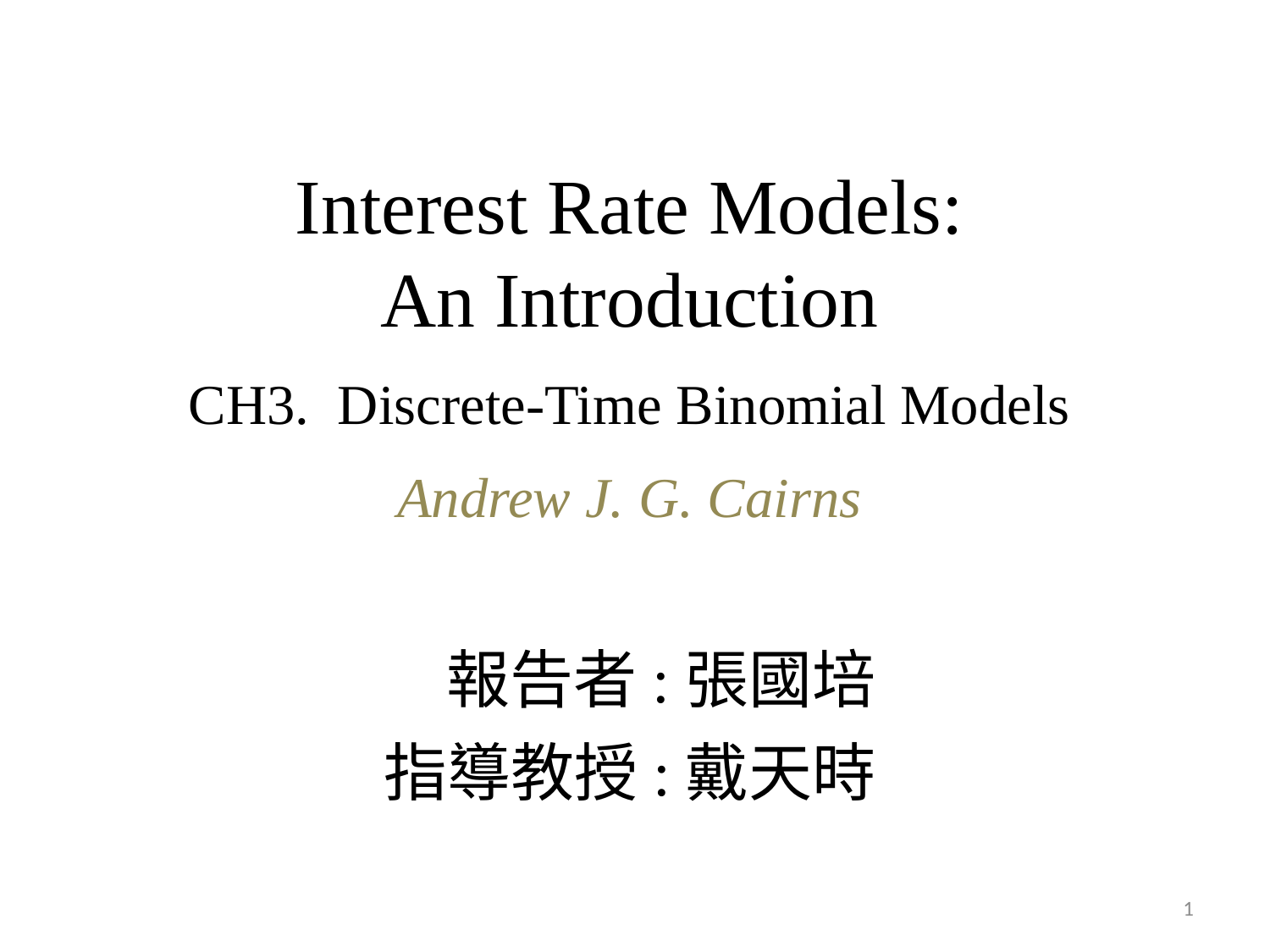

# Interest Rate Models: An Introduction CH3.  Discrete-Time Binomial Models Andrew J. G. Cairns 報告者:張國培 指導教授:戴天時
1